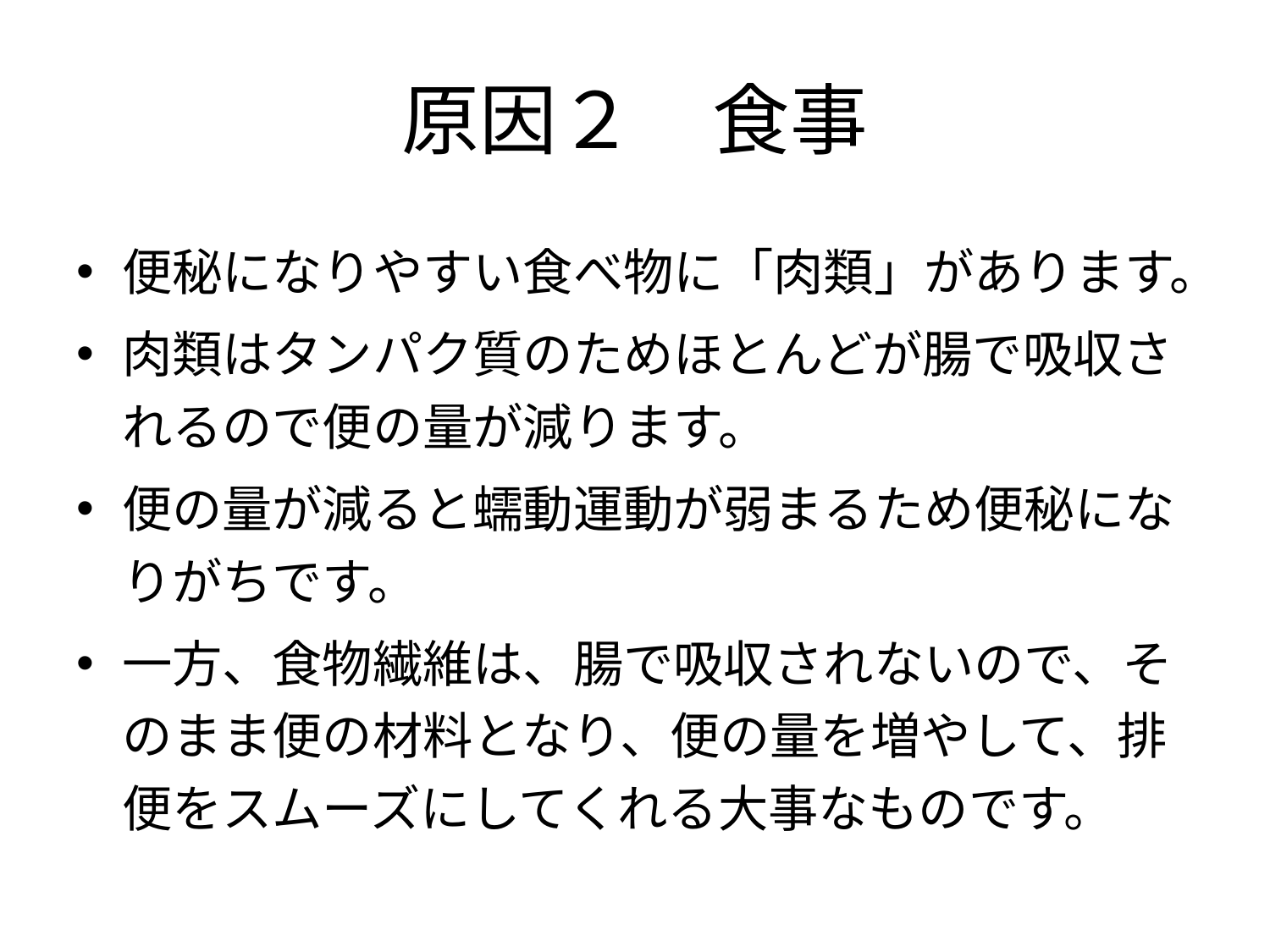

# 原因２　食事
便秘になりやすい食べ物に「肉類」があります。
肉類はタンパク質のためほとんどが腸で吸収されるので便の量が減ります。
便の量が減ると蠕動運動が弱まるため便秘になりがちです。
一方、食物繊維は、腸で吸収されないので、そのまま便の材料となり、便の量を増やして、排便をスムーズにしてくれる大事なものです。